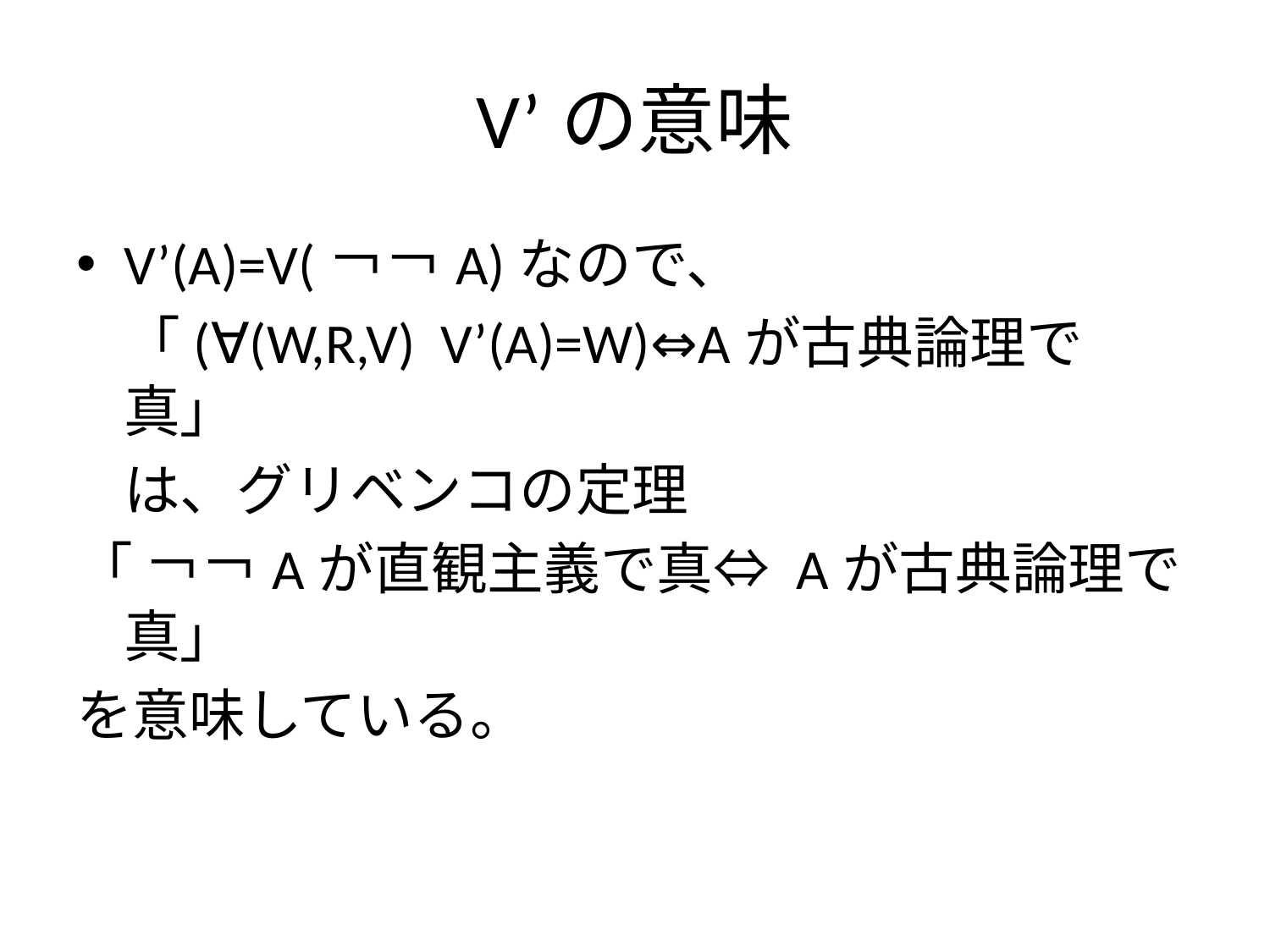

# V’の意味
V’(A)=V(￢￢A)なので、
	「(∀(W,R,V)  V’(A)=W)⇔Aが古典論理で真」
	は、グリベンコの定理
「 ￢￢Aが直観主義で真⇔ Aが古典論理で真」
を意味している。